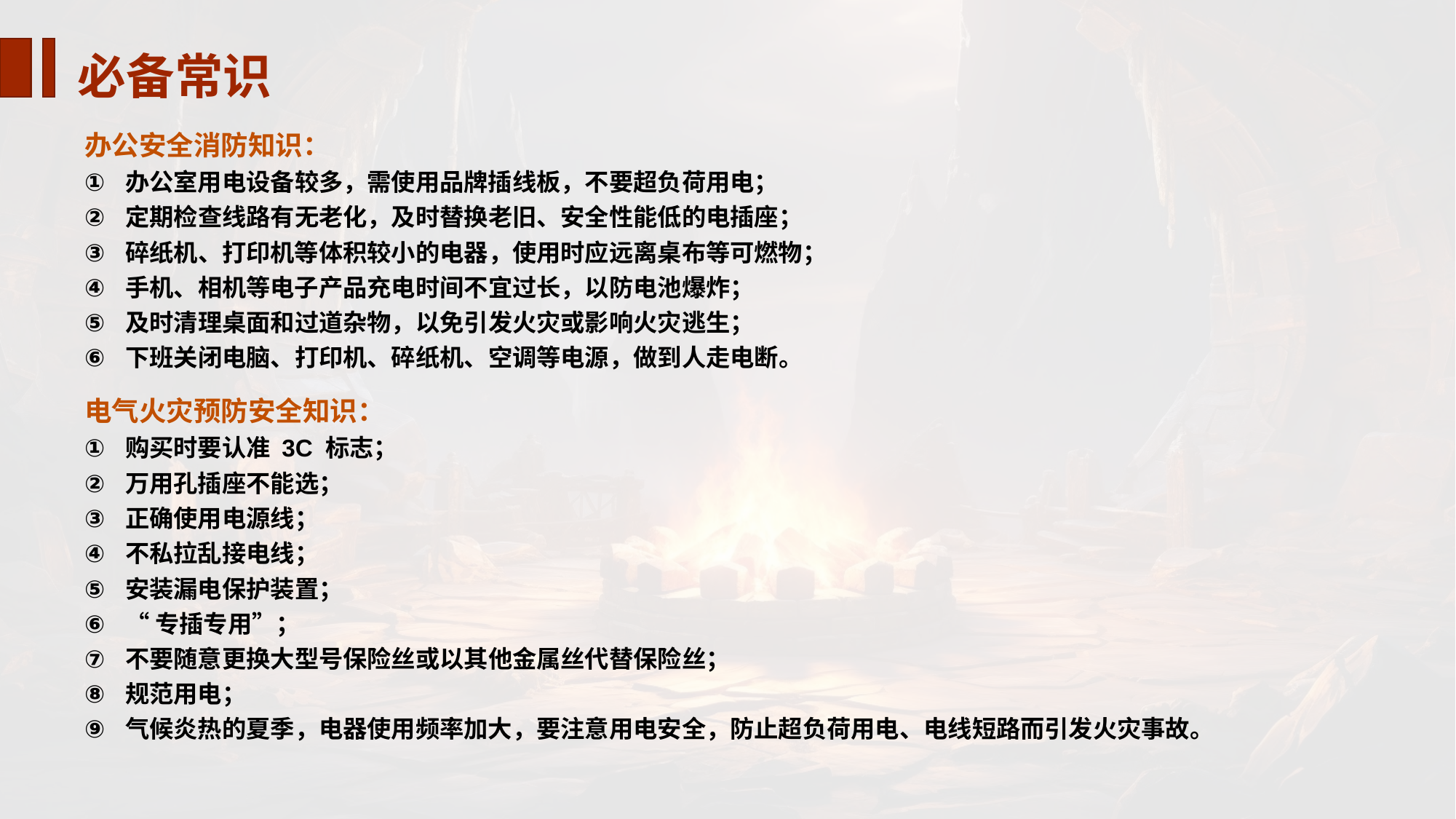

必备常识

办公安全消防知识：
办公室用电设备较多，需使用品牌插线板，不要超负荷用电；
定期检查线路有无老化，及时替换老旧、安全性能低的电插座；
碎纸机、打印机等体积较小的电器，使用时应远离桌布等可燃物；
手机、相机等电子产品充电时间不宜过长，以防电池爆炸；
及时清理桌面和过道杂物，以免引发火灾或影响火灾逃生；
下班关闭电脑、打印机、碎纸机、空调等电源，做到人走电断。
电气火灾预防安全知识：
购买时要认准 3C 标志；
万用孔插座不能选；
正确使用电源线；
不私拉乱接电线；
安装漏电保护装置；
“专插专用”；
不要随意更换大型号保险丝或以其他金属丝代替保险丝；
规范用电；
气候炎热的夏季，电器使用频率加大，要注意用电安全，防止超负荷用电、电线短路而引发火灾事故。
10